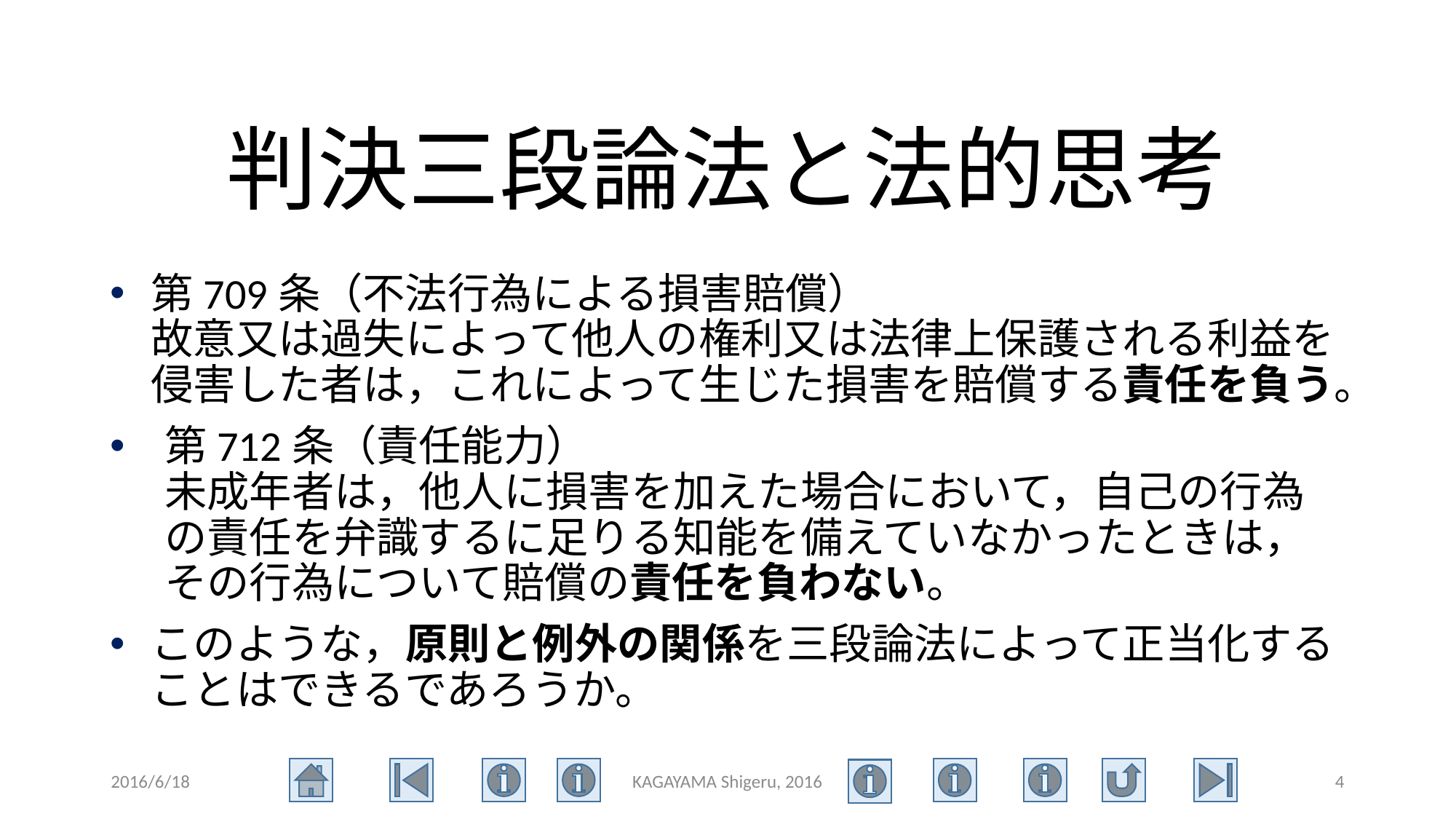

# 判決三段論法と法的思考
第709条（不法行為による損害賠償）
故意又は過失によって他人の権利又は法律上保護される利益を侵害した者は，これによって生じた損害を賠償する責任を負う。
第712条（責任能力）
未成年者は，他人に損害を加えた場合において，自己の行為の責任を弁識するに足りる知能を備えていなかったときは，その行為について賠償の責任を負わない。
このような，原則と例外の関係を三段論法によって正当化することはできるであろうか。
2016/6/18
KAGAYAMA Shigeru, 2016
4